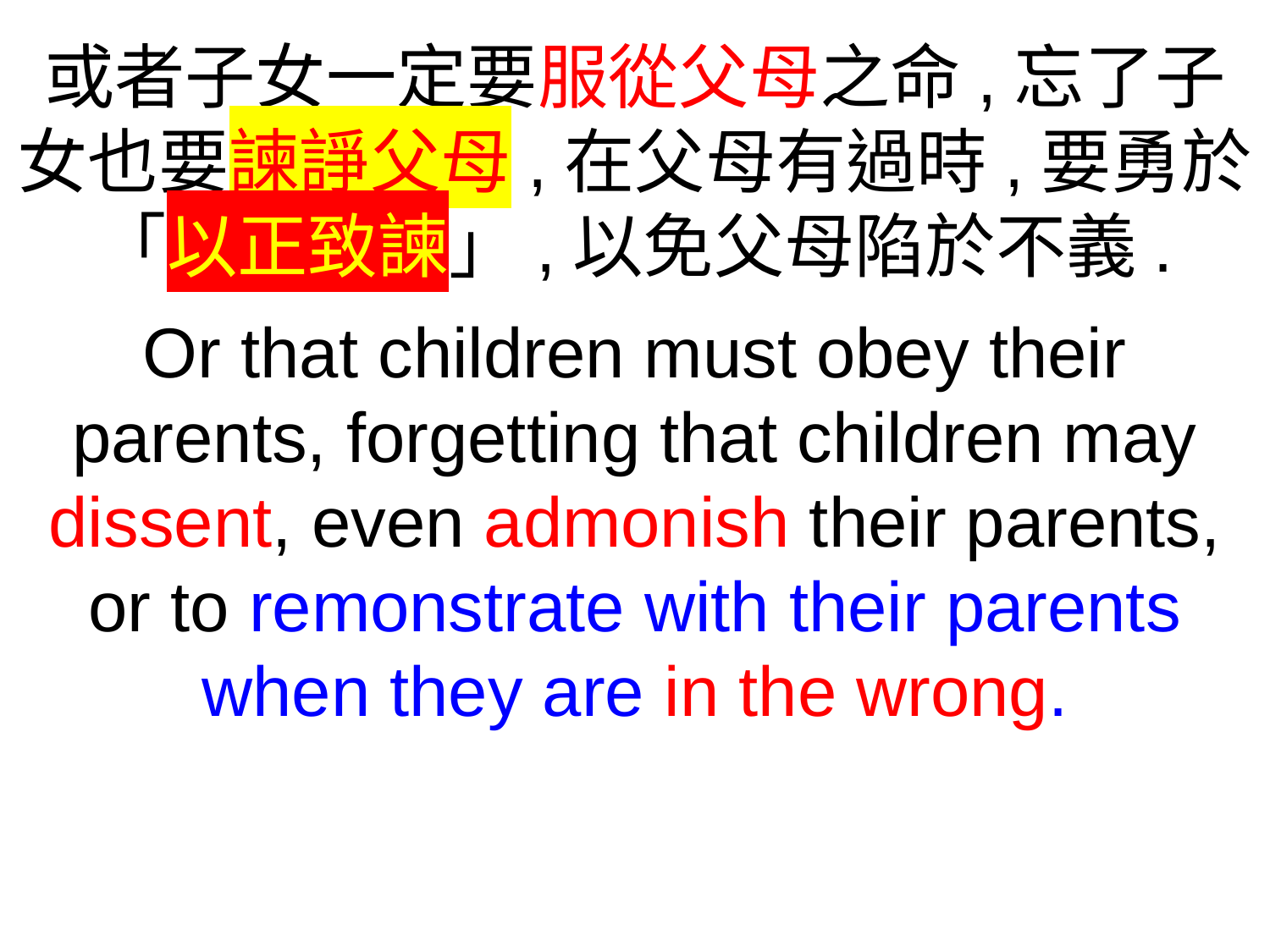

或者子女一定要服從父母之命,忘了子女也要諫諍父母,在父母有過時,要勇於
「以正致諫」,以免父母陷於不義.
Or that children must obey their parents, forgetting that children may dissent, even admonish their parents, or to remonstrate with their parents when they are in the wrong.